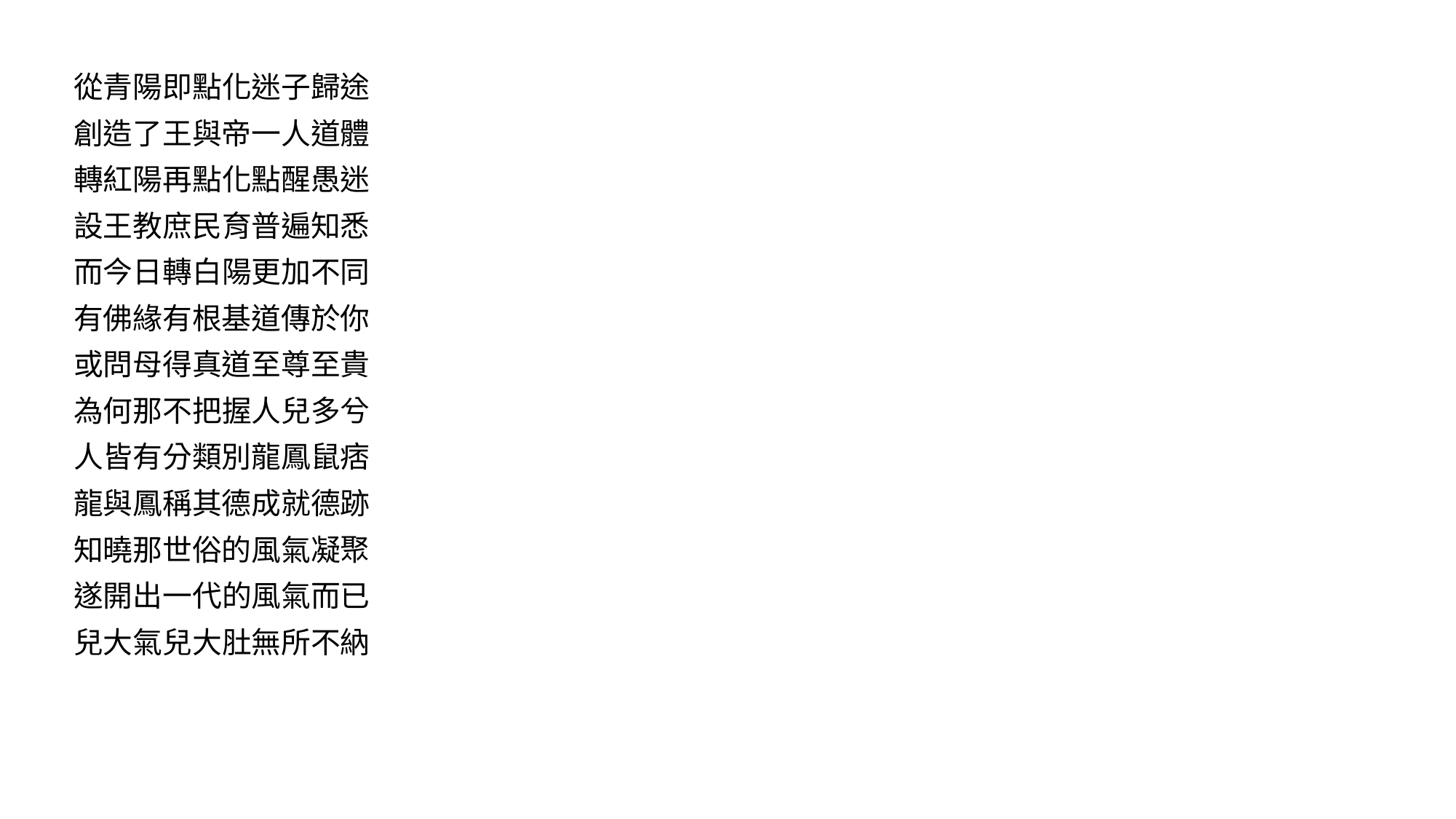

從青陽即點化迷子歸途
創造了王與帝一人道體
轉紅陽再點化點醒愚迷
設王教庶民育普遍知悉
而今日轉白陽更加不同
有佛緣有根基道傳於你
或問母得真道至尊至貴
為何那不把握人兒多兮
人皆有分類別龍鳳鼠痞
龍與鳳稱其德成就德跡
知曉那世俗的風氣凝聚
遂開出一代的風氣而已
兒大氣兒大肚無所不納